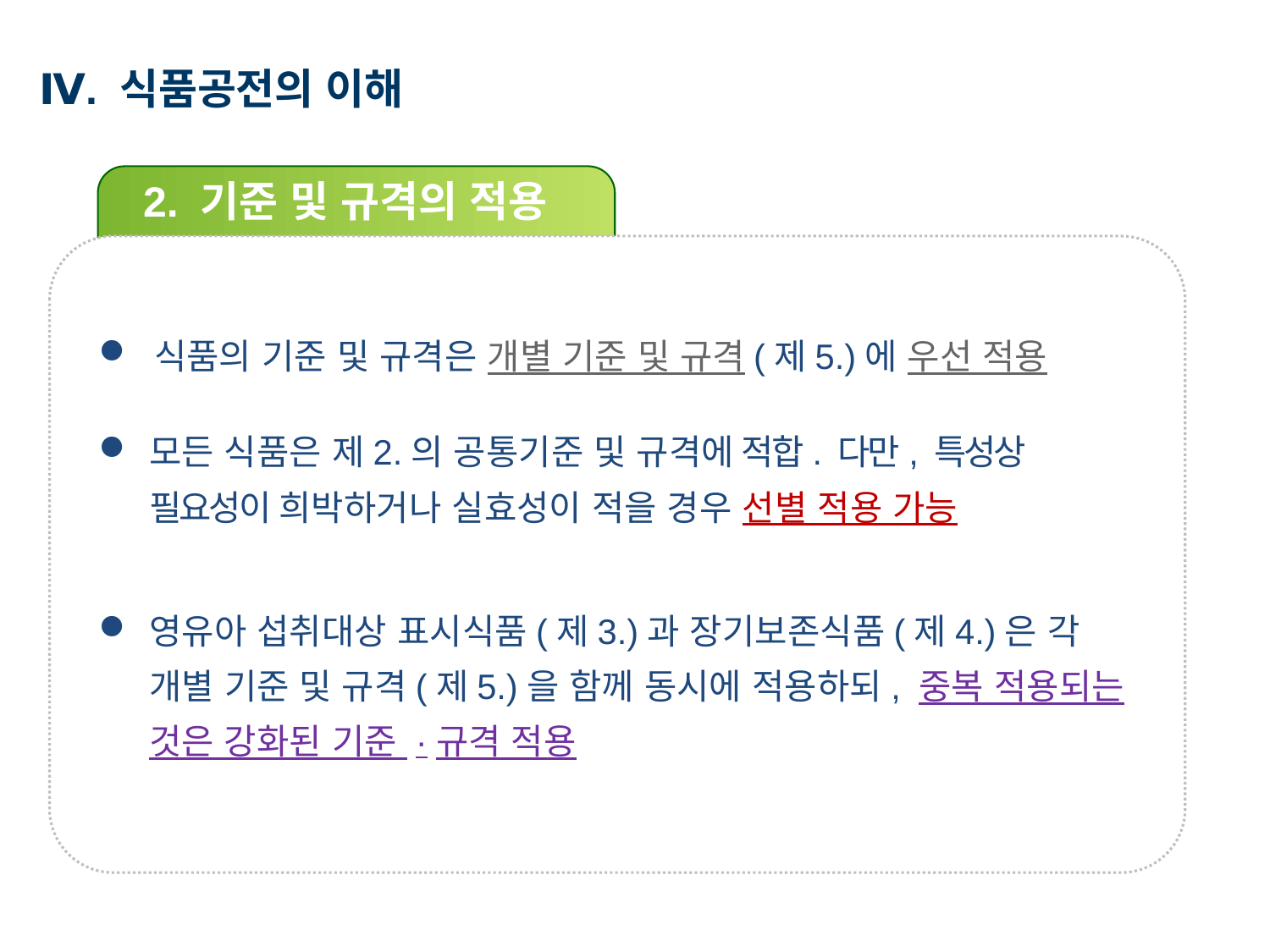

Ⅳ. 식품공전의 이해
2. 기준 및 규격의 적용

 식품의 기준 및 규격은 개별 기준 및 규격(제5.)에 우선 적용

모든 식품은 제2.의 공통기준 및 규격에 적합. 다만, 특성상 필요성이 희박하거나 실효성이 적을 경우 선별 적용 가능

영유아 섭취대상 표시식품(제3.)과 장기보존식품(제4.)은 각 개별 기준 및 규격(제5.)을 함께 동시에 적용하되, 중복 적용되는 것은 강화된 기준 ·규격 적용